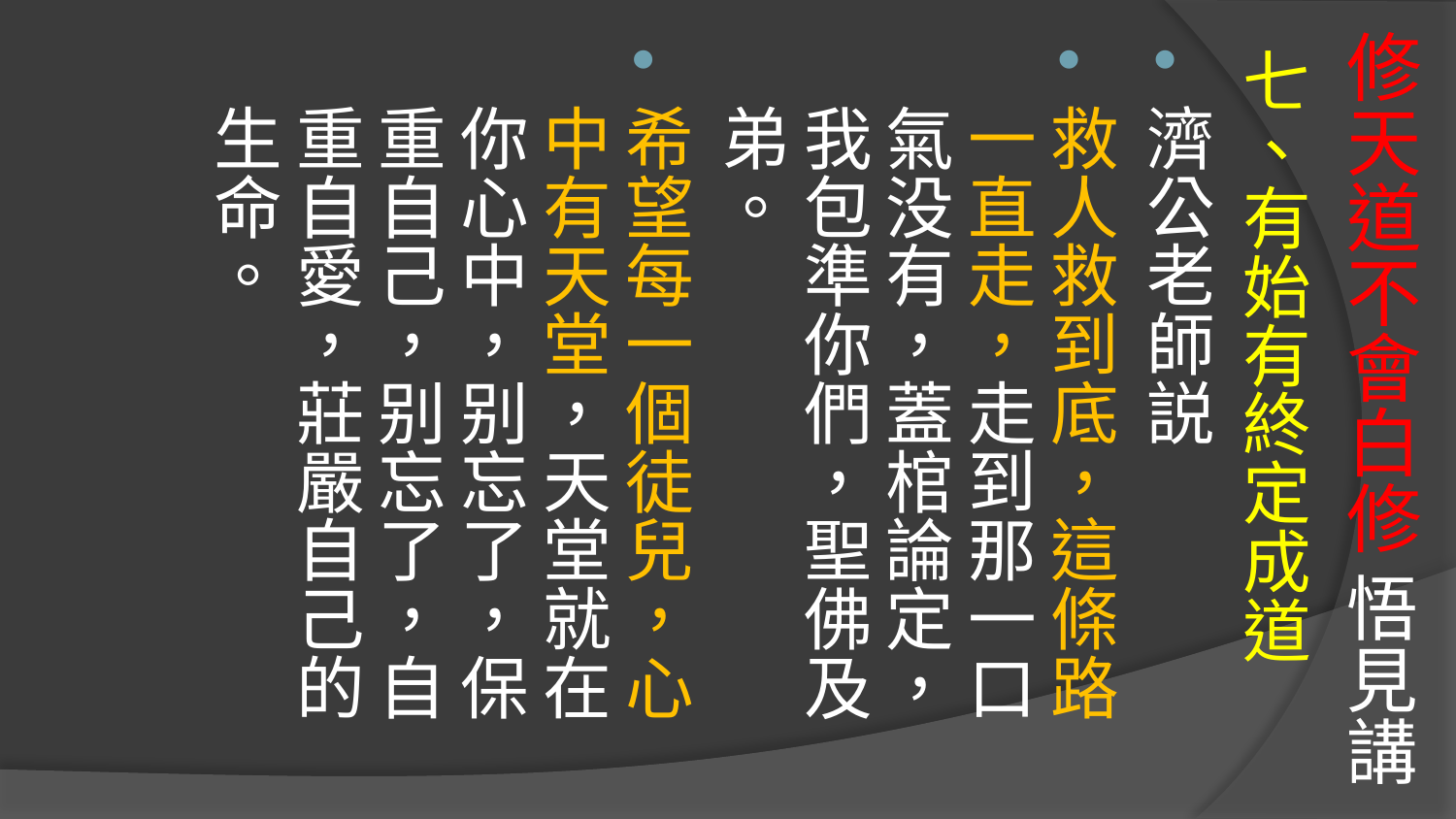

# 修天道不會白修 悟見講
七、有始有終定成道
濟公老師説
救人救到底，這條路一直走，走到那一口氣没有，蓋棺論定，我包準你們，聖佛及弟。
希望每一個徒兒，心中有天堂，天堂就在你心中，别忘了，保重自己，别忘了，自重自愛，莊嚴自己的生命。